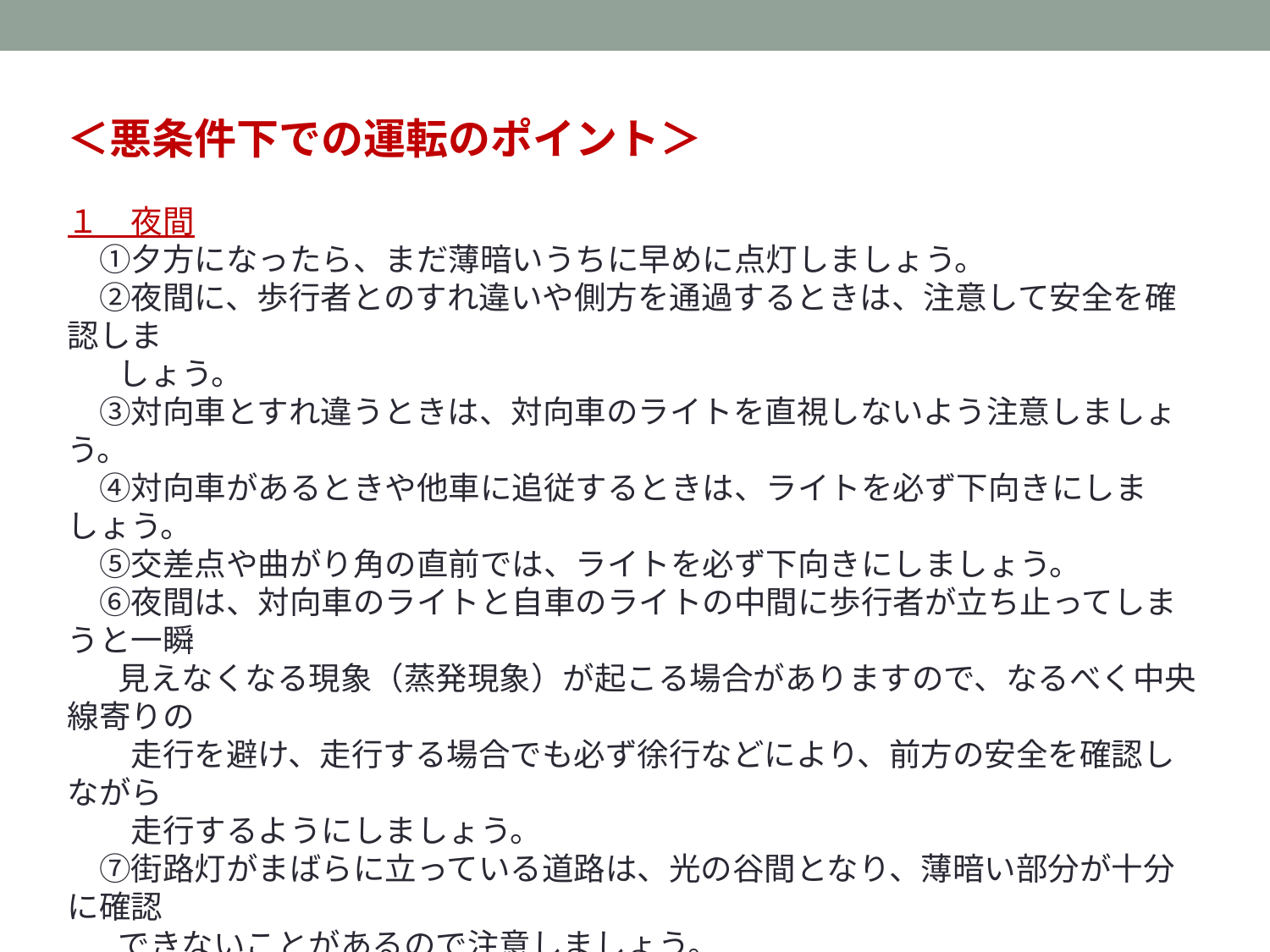

＜悪条件下での運転のポイント＞

１　夜間
　①夕方になったら、まだ薄暗いうちに早めに点灯しましょう。
　②夜間に、歩行者とのすれ違いや側方を通過するときは、注意して安全を確認しま
      しょう。
　③対向車とすれ違うときは、対向車のライトを直視しないよう注意しましょう。
　④対向車があるときや他車に追従するときは、ライトを必ず下向きにしましょう。
　⑤交差点や曲がり角の直前では、ライトを必ず下向きにしましょう。
　⑥夜間は、対向車のライトと自車のライトの中間に歩行者が立ち止ってしまうと一瞬
      見えなくなる現象（蒸発現象）が起こる場合がありますので、なるべく中央線寄りの
　　走行を避け、走行する場合でも必ず徐行などにより、前方の安全を確認しながら
　　走行するようにしましょう。
　⑦街路灯がまばらに立っている道路は、光の谷間となり、薄暗い部分が十分に確認
      できないことがあるので注意しましょう。
　⑧夜間は自転車に対して特に注意しましょう。